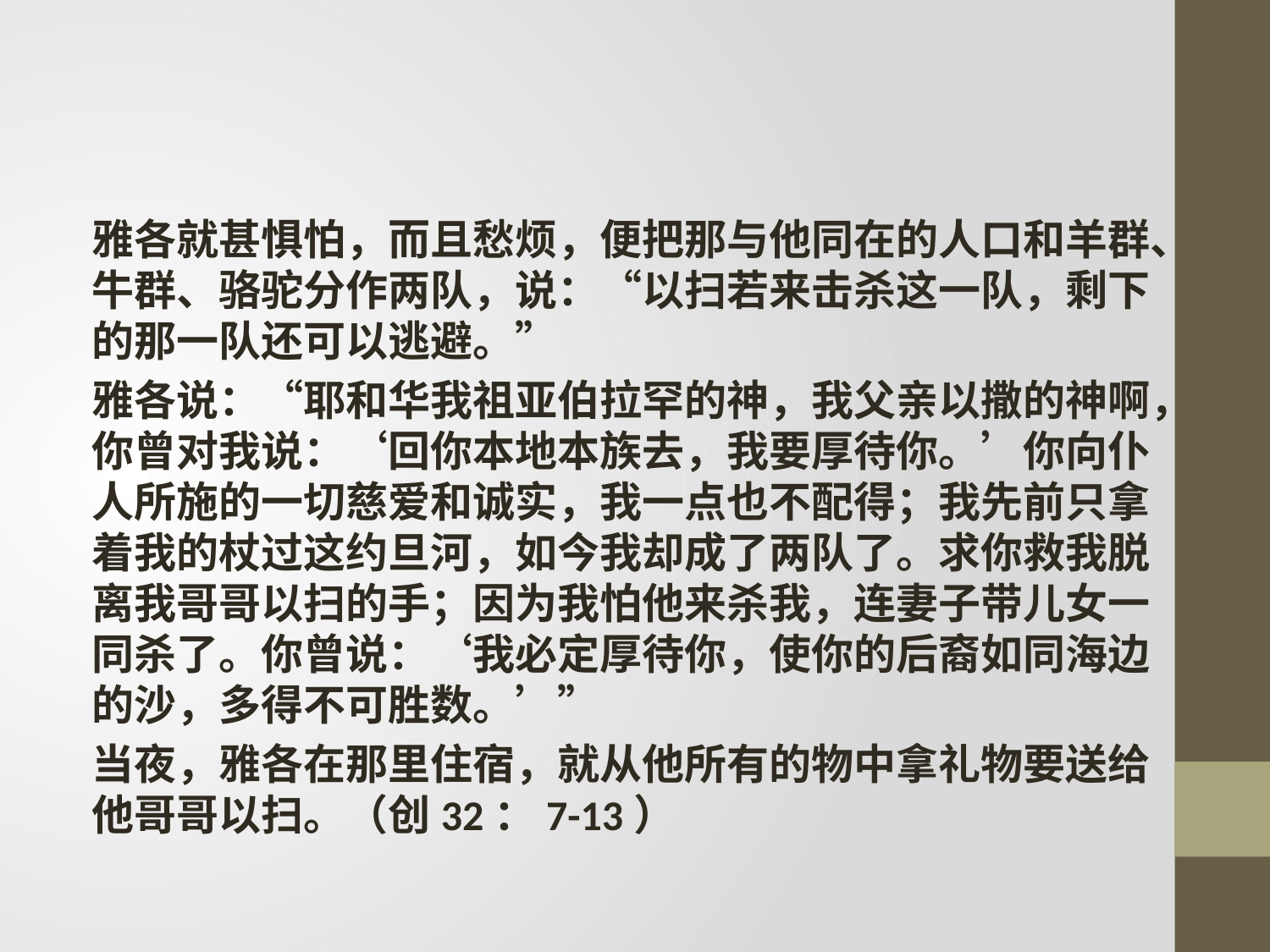

雅各就甚惧怕，而且愁烦，便把那与他同在的人口和羊群、牛群、骆驼分作两队，说：“以扫若来击杀这一队，剩下的那一队还可以逃避。”
雅各说：“耶和华我祖亚伯拉罕的神，我父亲以撒的神啊，你曾对我说：‘回你本地本族去，我要厚待你。’你向仆人所施的一切慈爱和诚实，我一点也不配得；我先前只拿着我的杖过这约旦河，如今我却成了两队了。求你救我脱离我哥哥以扫的手；因为我怕他来杀我，连妻子带儿女一同杀了。你曾说：‘我必定厚待你，使你的后裔如同海边的沙，多得不可胜数。’”
当夜，雅各在那里住宿，就从他所有的物中拿礼物要送给他哥哥以扫。（创32：7-13）